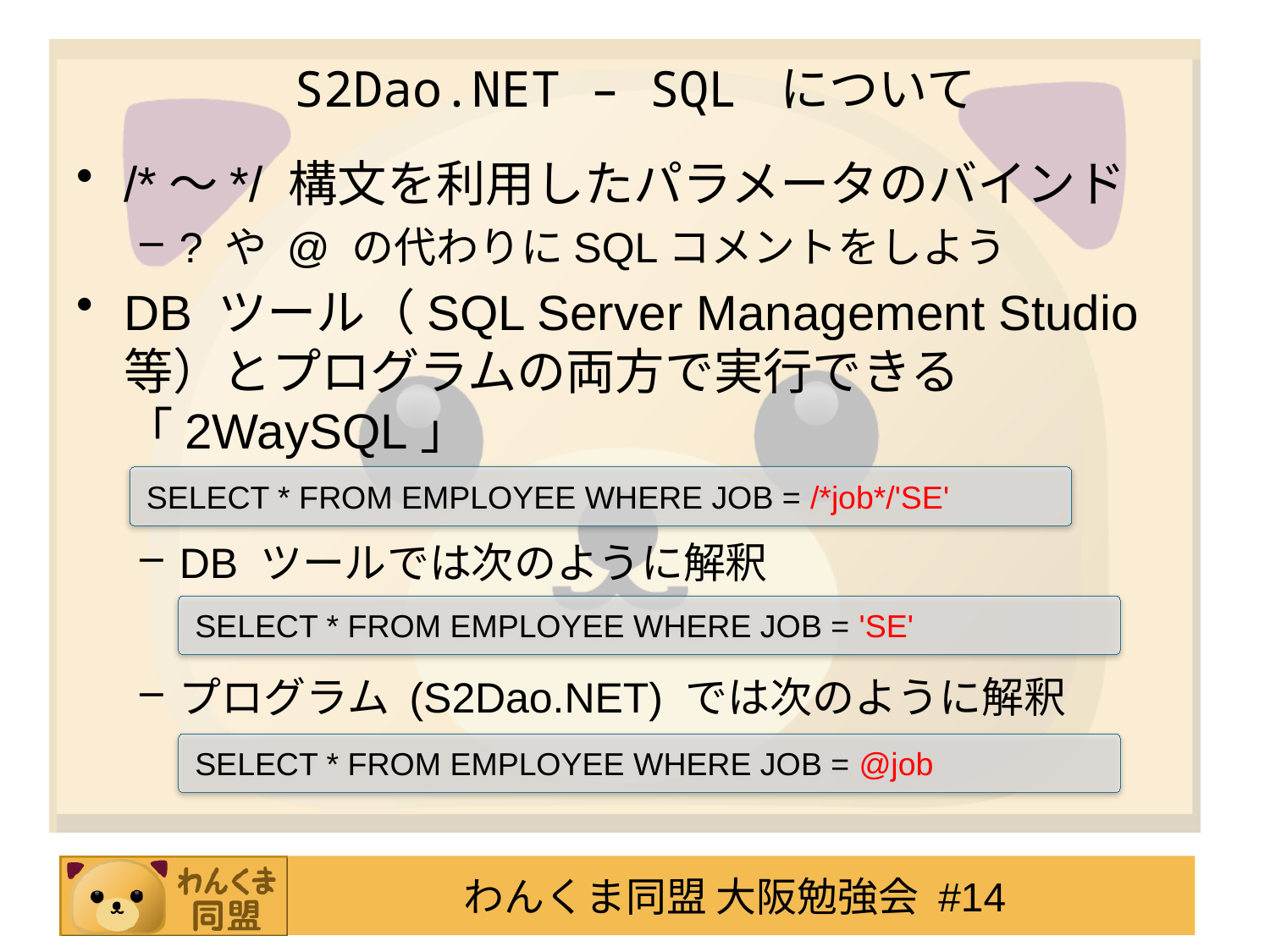

# S2Dao.NET – SQL について
/*～*/ 構文を利用したパラメータのバインド
? や @ の代わりにSQLコメントをしよう
DB ツール（SQL Server Management Studio 等）とプログラムの両方で実行できる「2WaySQL」

DB ツールでは次のように解釈

プログラム (S2Dao.NET) では次のように解釈
SELECT * FROM EMPLOYEE WHERE JOB = /*job*/'SE'
SELECT * FROM EMPLOYEE WHERE JOB = 'SE'
SELECT * FROM EMPLOYEE WHERE JOB = @job